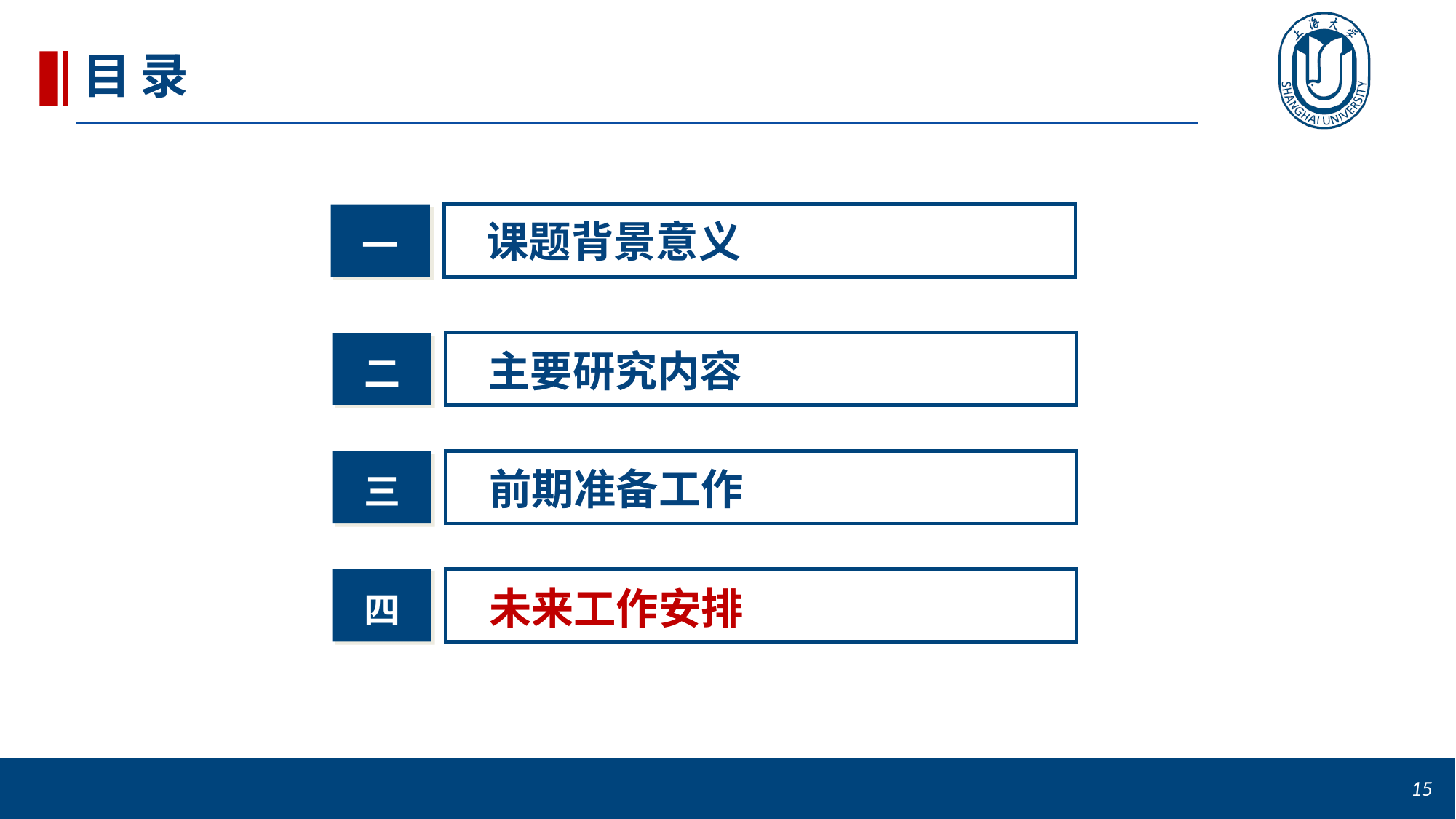

# 目录

课题背景意义
一

主要研究内容
二

前期准备工作
三

未来工作安排
四
15